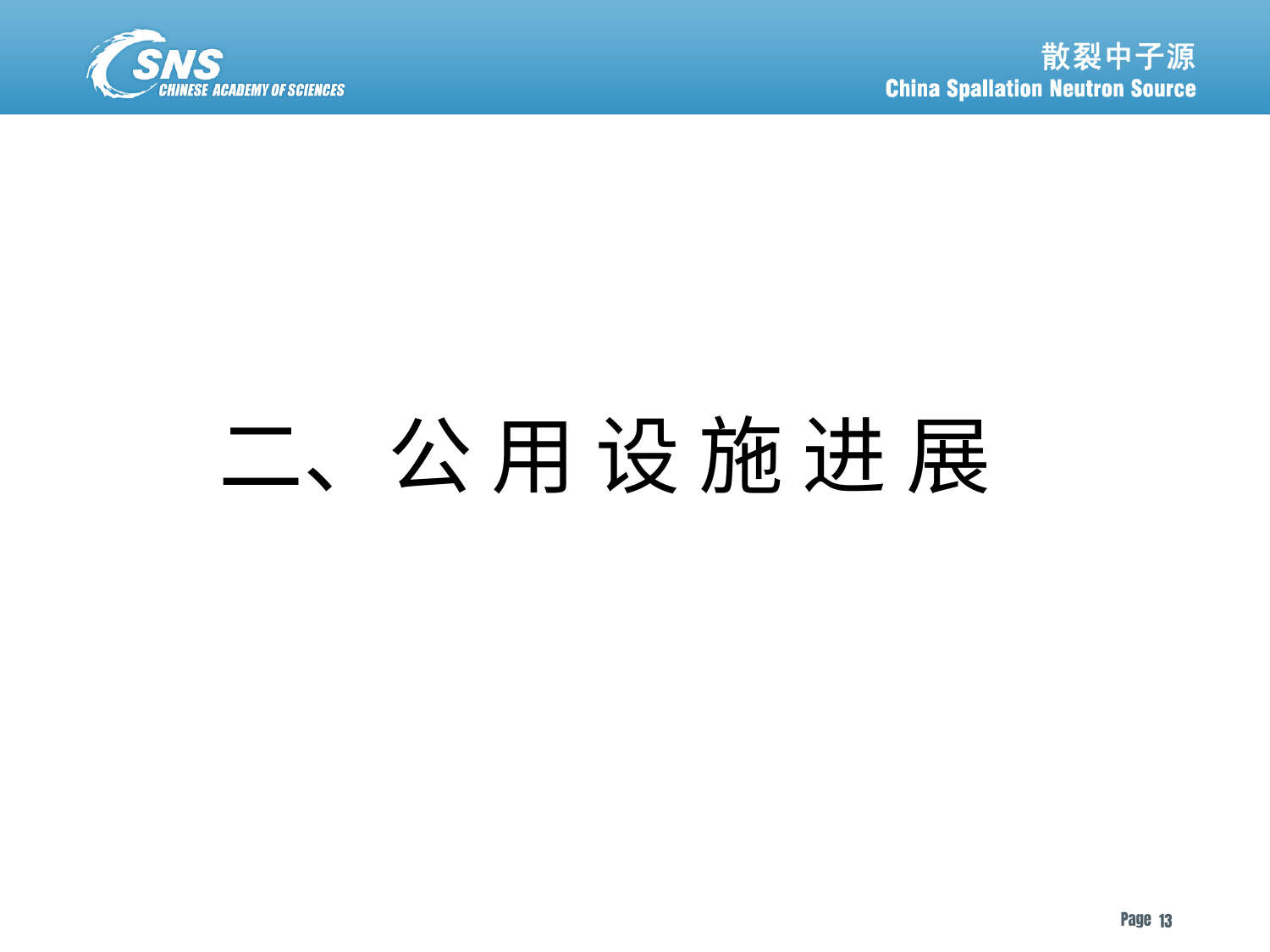

二、公 用 设 施 进 展
13